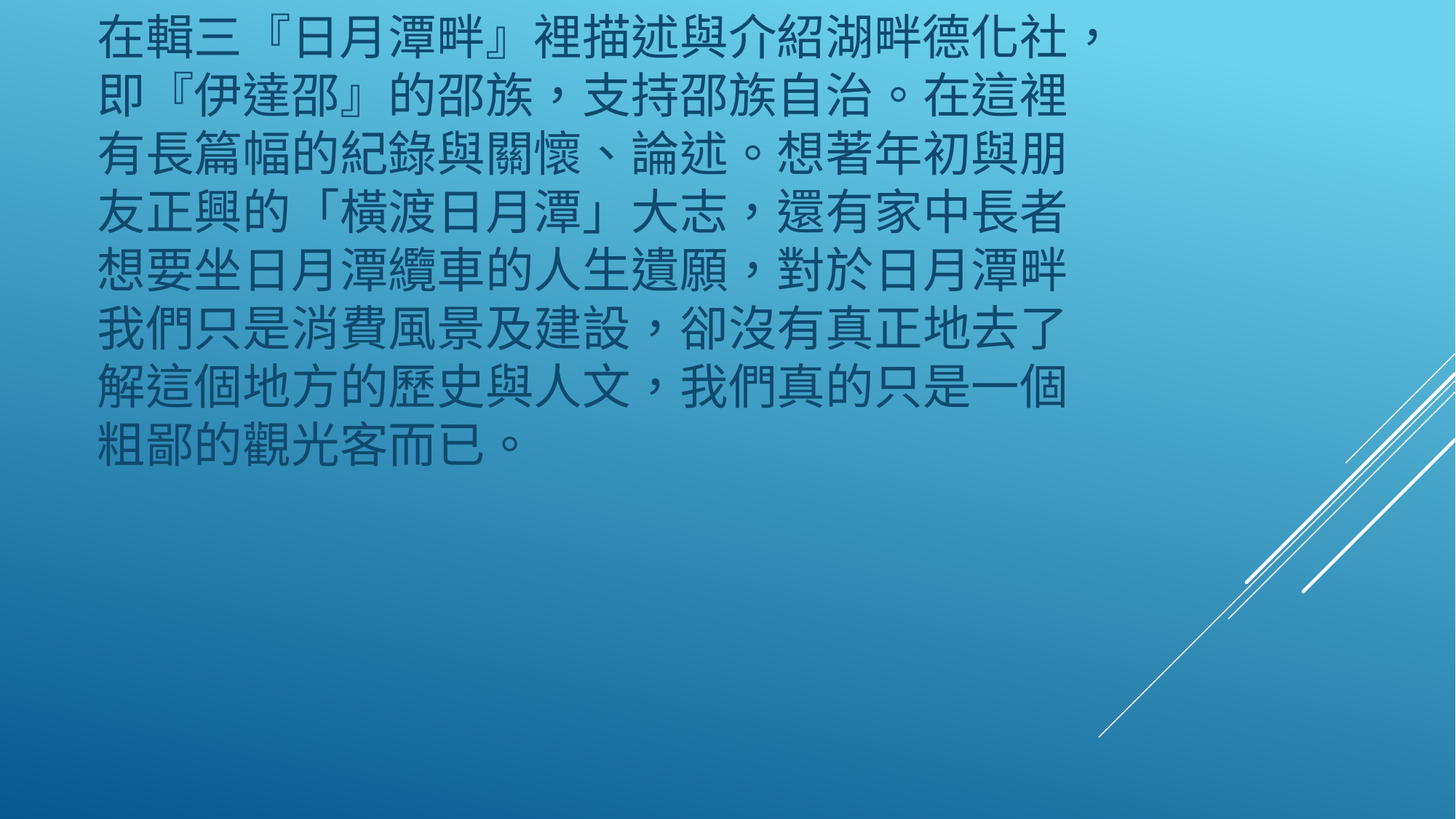

在輯三『日月潭畔』裡描述與介紹湖畔德化社，即『伊達邵』的邵族，支持邵族自治。在這裡有長篇幅的紀錄與關懷、論述。想著年初與朋友正興的「橫渡日月潭」大志，還有家中長者想要坐日月潭纜車的人生遺願，對於日月潭畔我們只是消費風景及建設，卻沒有真正地去了解這個地方的歷史與人文，我們真的只是一個粗鄙的觀光客而已。